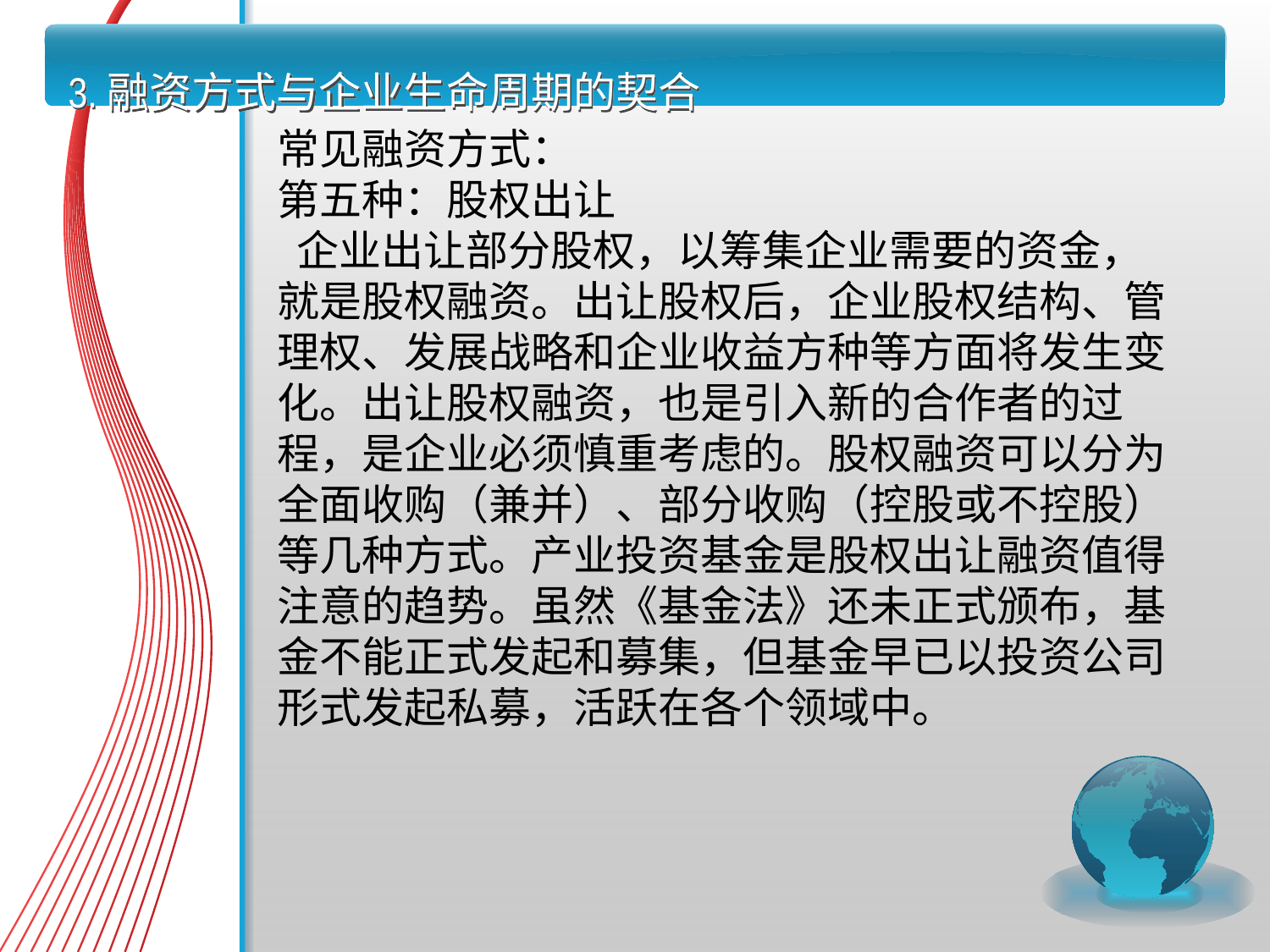

# 3.融资方式与企业生命周期的契合
常见融资方式：
第五种：股权出让
 企业出让部分股权，以筹集企业需要的资金，就是股权融资。出让股权后，企业股权结构、管理权、发展战略和企业收益方种等方面将发生变化。出让股权融资，也是引入新的合作者的过程，是企业必须慎重考虑的。股权融资可以分为全面收购（兼并）、部分收购（控股或不控股）等几种方式。产业投资基金是股权出让融资值得注意的趋势。虽然《基金法》还未正式颁布，基金不能正式发起和募集，但基金早已以投资公司形式发起私募，活跃在各个领域中。